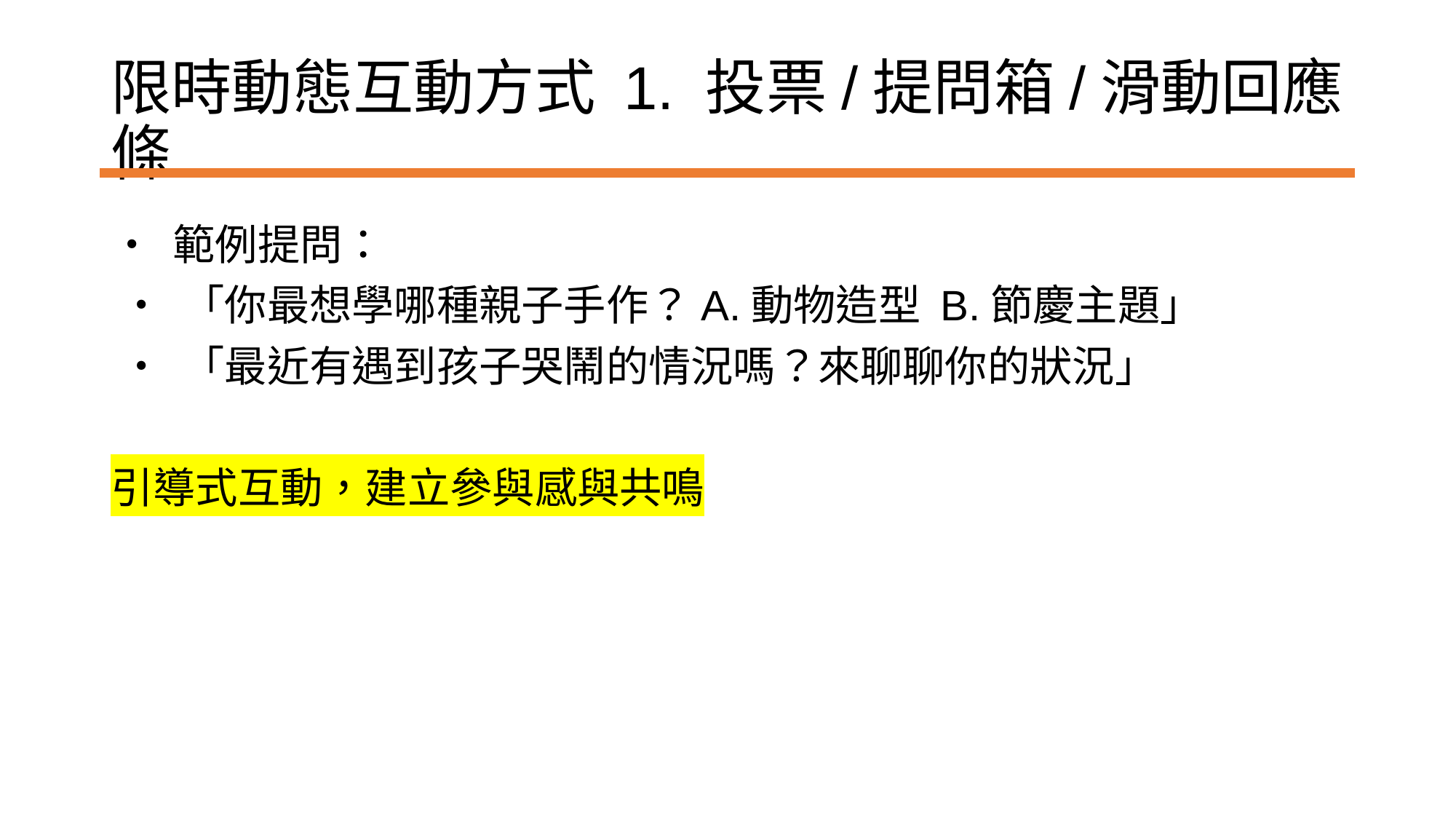

# 限時動態互動方式 1. 投票/提問箱/滑動回應條
• 範例提問：
 • 「你最想學哪種親子手作？A.動物造型 B.節慶主題」
 • 「最近有遇到孩子哭鬧的情況嗎？來聊聊你的狀況」

引導式互動，建立參與感與共鳴